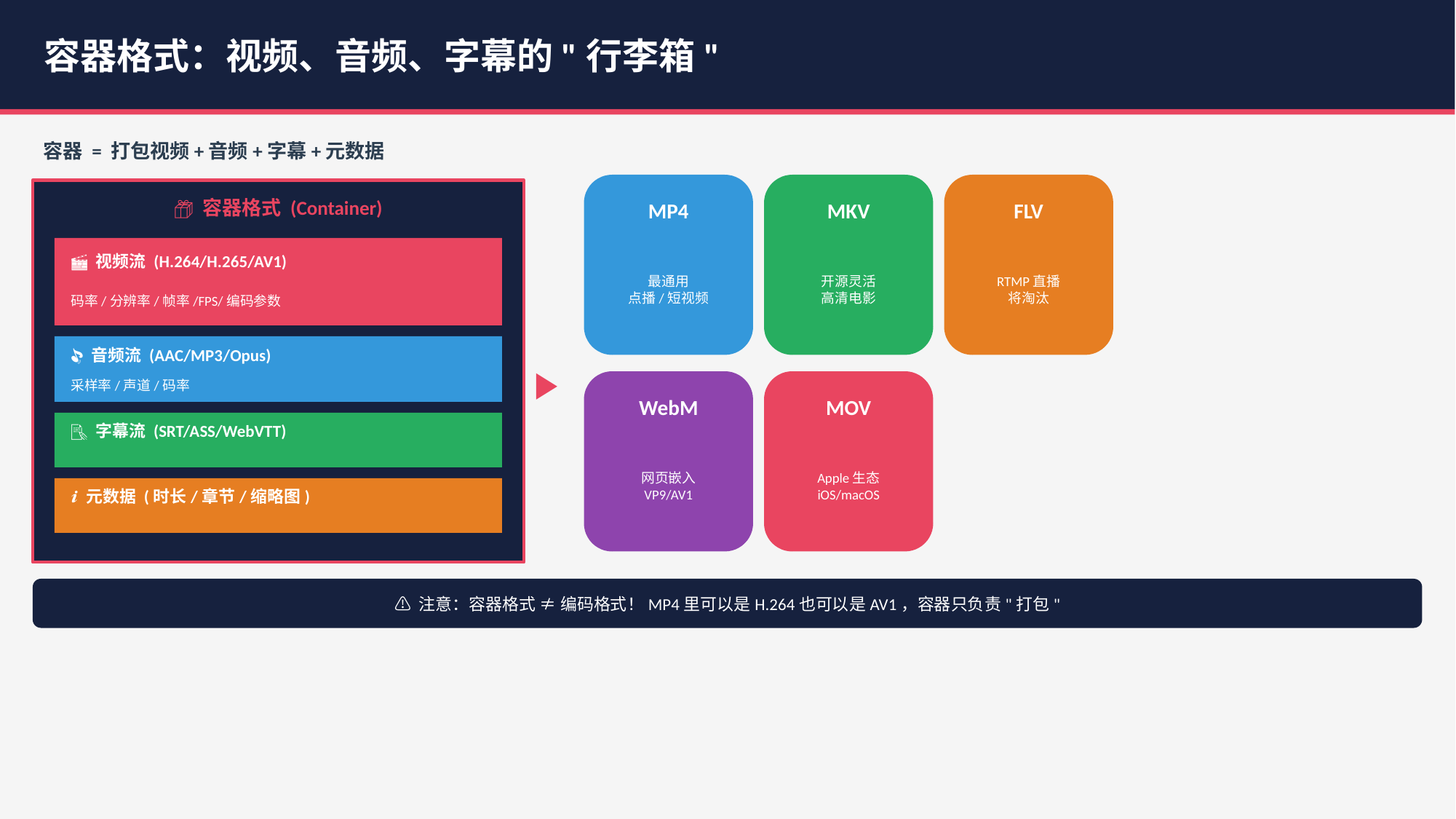

容器格式：视频、音频、字幕的"行李箱"

容器 = 打包视频+音频+字幕+元数据

📦 容器格式 (Container)
MP4
MKV
FLV
最通用
点播/短视频
开源灵活
高清电影
RTMP直播
将淘汰

🎬 视频流 (H.264/H.265/AV1)
码率/分辨率/帧率/FPS/编码参数

🎵 音频流 (AAC/MP3/Opus)
▶
采样率/声道/码率

WebM
MOV

📝 字幕流 (SRT/ASS/WebVTT)
网页嵌入
VP9/AV1
Apple生态
iOS/macOS

ℹ️ 元数据 (时长/章节/缩略图)

⚠️ 注意：容器格式 ≠ 编码格式！MP4里可以是H.264也可以是AV1，容器只负责"打包"